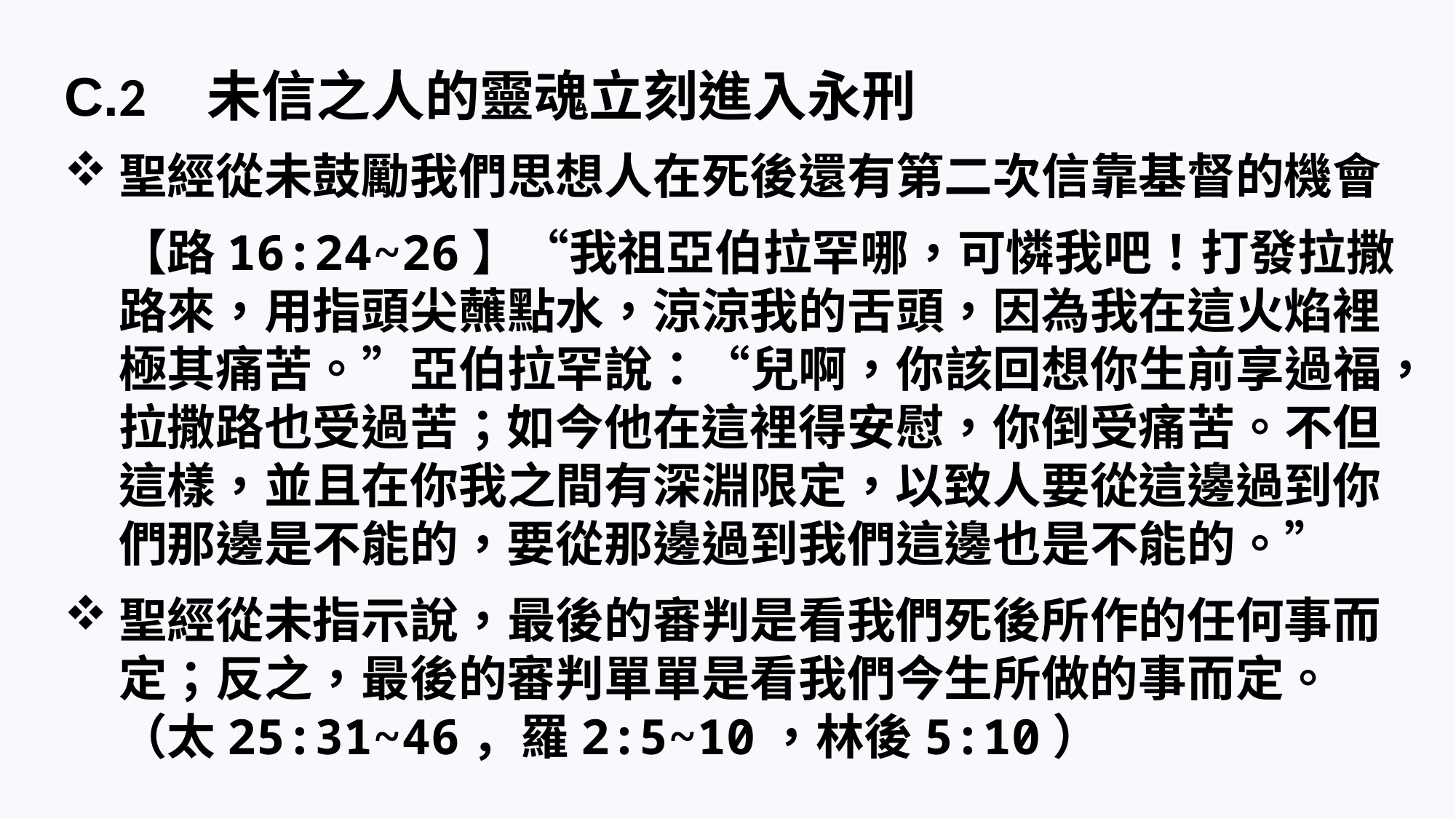

C.2  未信之人的靈魂立刻進入永刑
聖經從未鼓勵我們思想人在死後還有第二次信靠基督的機會
【路16:24~26】“我祖亞伯拉罕哪，可憐我吧！打發拉撒路來，用指頭尖蘸點水，涼涼我的舌頭，因為我在這火焰裡極其痛苦。”亞伯拉罕說：“兒啊，你該回想你生前享過福，拉撒路也受過苦；如今他在這裡得安慰，你倒受痛苦。不但這樣，並且在你我之間有深淵限定，以致人要從這邊過到你們那邊是不能的，要從那邊過到我們這邊也是不能的。”
聖經從未指示說，最後的審判是看我們死後所作的任何事而定；反之，最後的審判單單是看我們今生所做的事而定。 （太25:31~46，羅2:5~10，林後5:10）